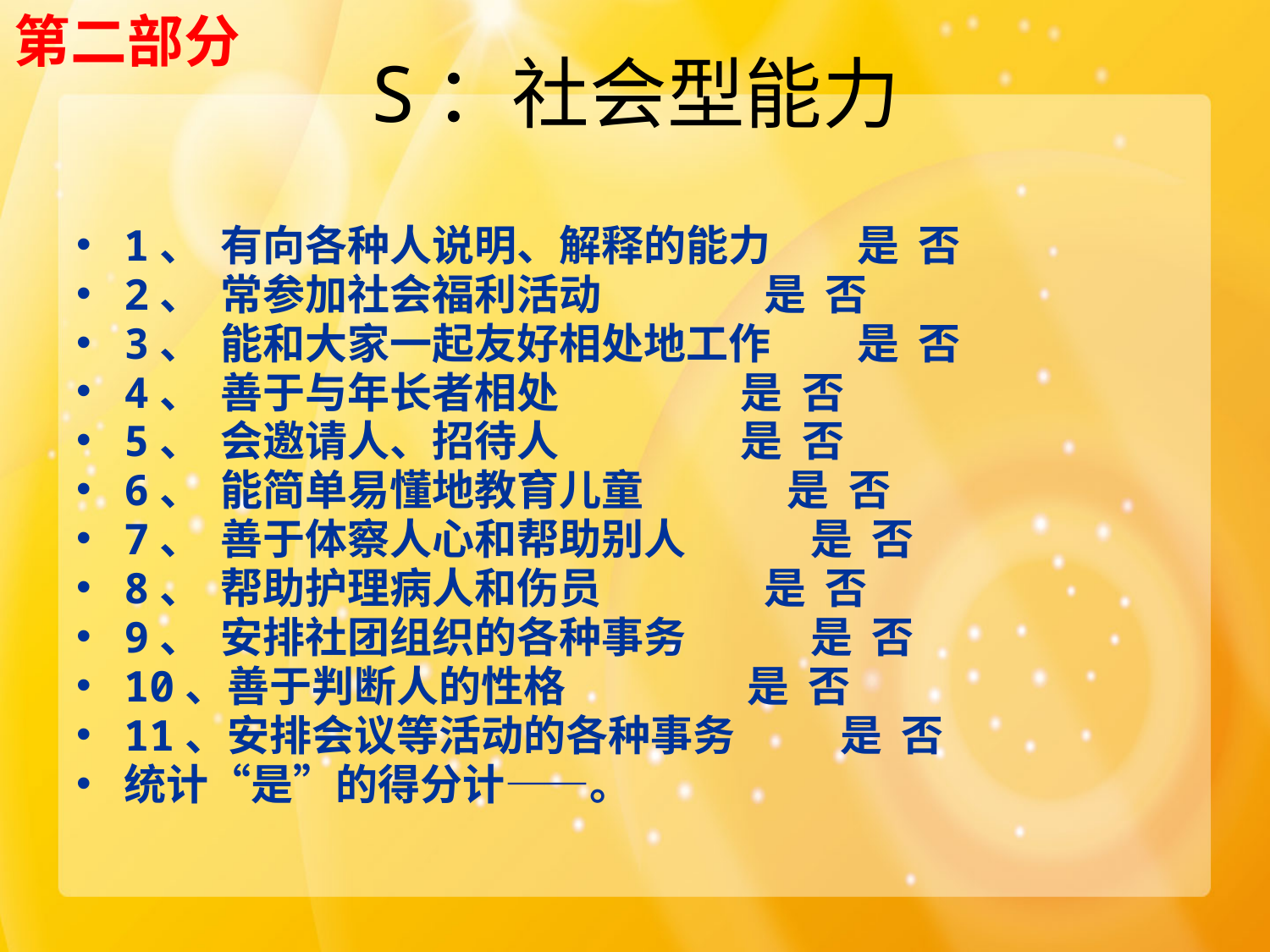

第二部分
# S：社会型能力
1、  有向各种人说明、解释的能力         是  否
2、  常参加社会福利活动                 是  否
3、  能和大家一起友好相处地工作         是  否
4、  善于与年长者相处                   是  否
5、  会邀请人、招待人                   是  否
6、  能简单易懂地教育儿童               是  否
7、  善于体察人心和帮助别人             是  否
8、  帮助护理病人和伤员                 是  否
9、  安排社团组织的各种事务             是  否
10、善于判断人的性格                   是  否
11、安排会议等活动的各种事务           是  否
统计“是”的得分计——。